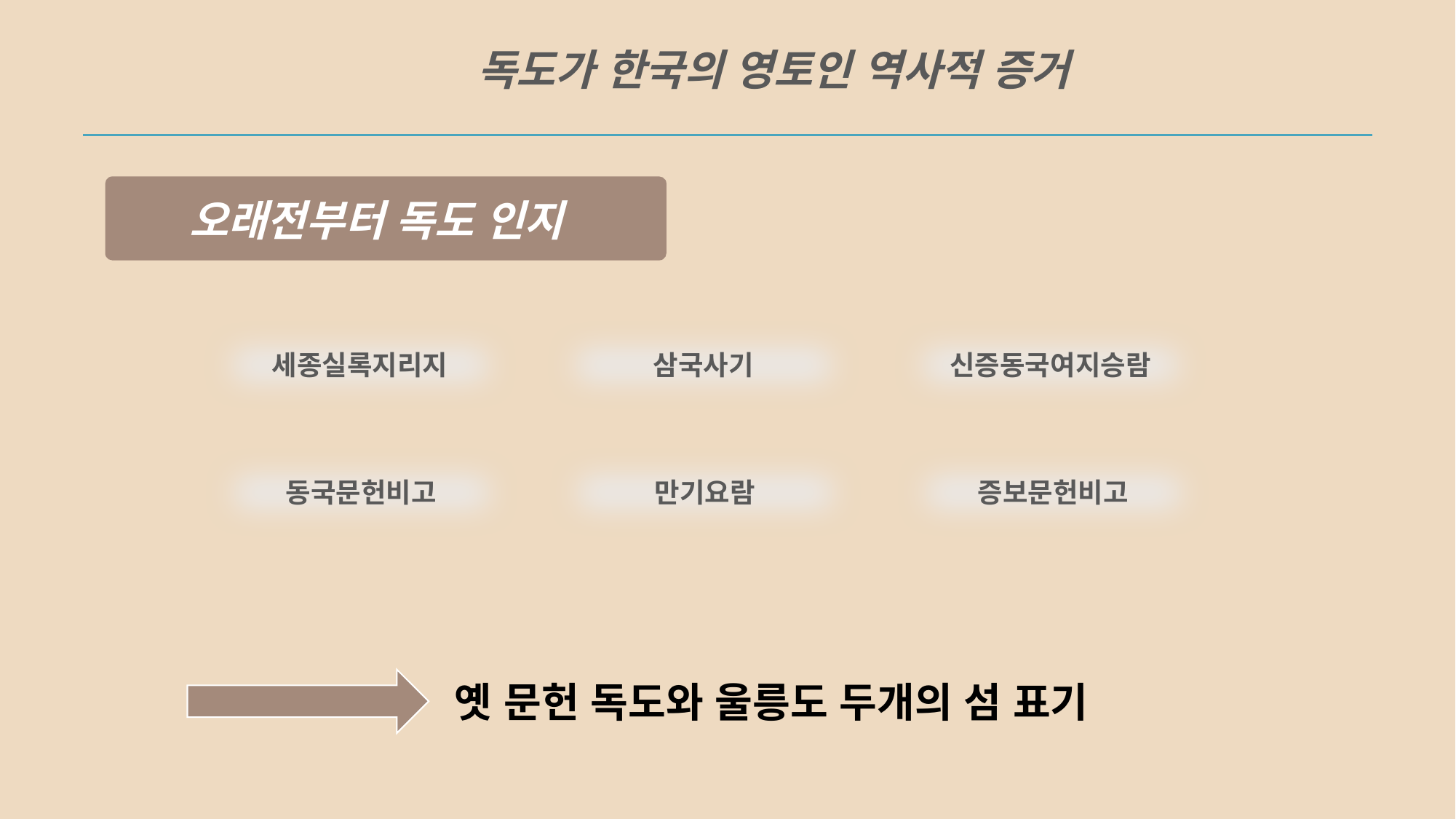

독도가 한국의 영토인 역사적 증거

오래전부터 독도 인지
세종실록지리지
삼국사기
신증동국여지승람
동국문헌비고
만기요람
증보문헌비고

옛 문헌 독도와 울릉도 두개의 섬 표기